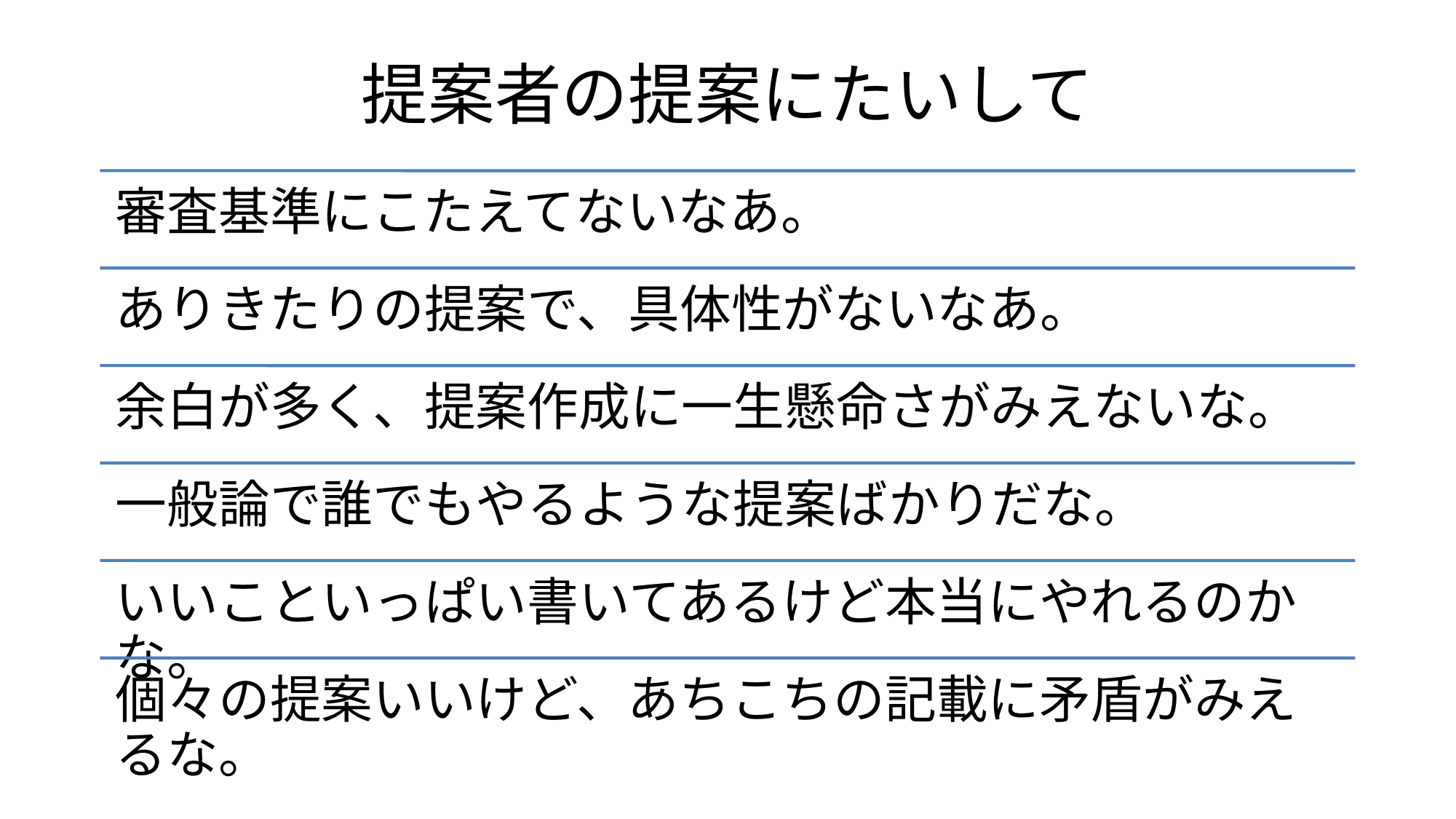

87
# 提案者の提案にたいして
審査基準にこたえてないなあ。
ありきたりの提案で、具体性がないなあ。
余白が多く、提案作成に一生懸命さがみえないな。
一般論で誰でもやるような提案ばかりだな。
いいこといっぱい書いてあるけど本当にやれるのかな。
個々の提案いいけど、あちこちの記載に矛盾がみえるな。